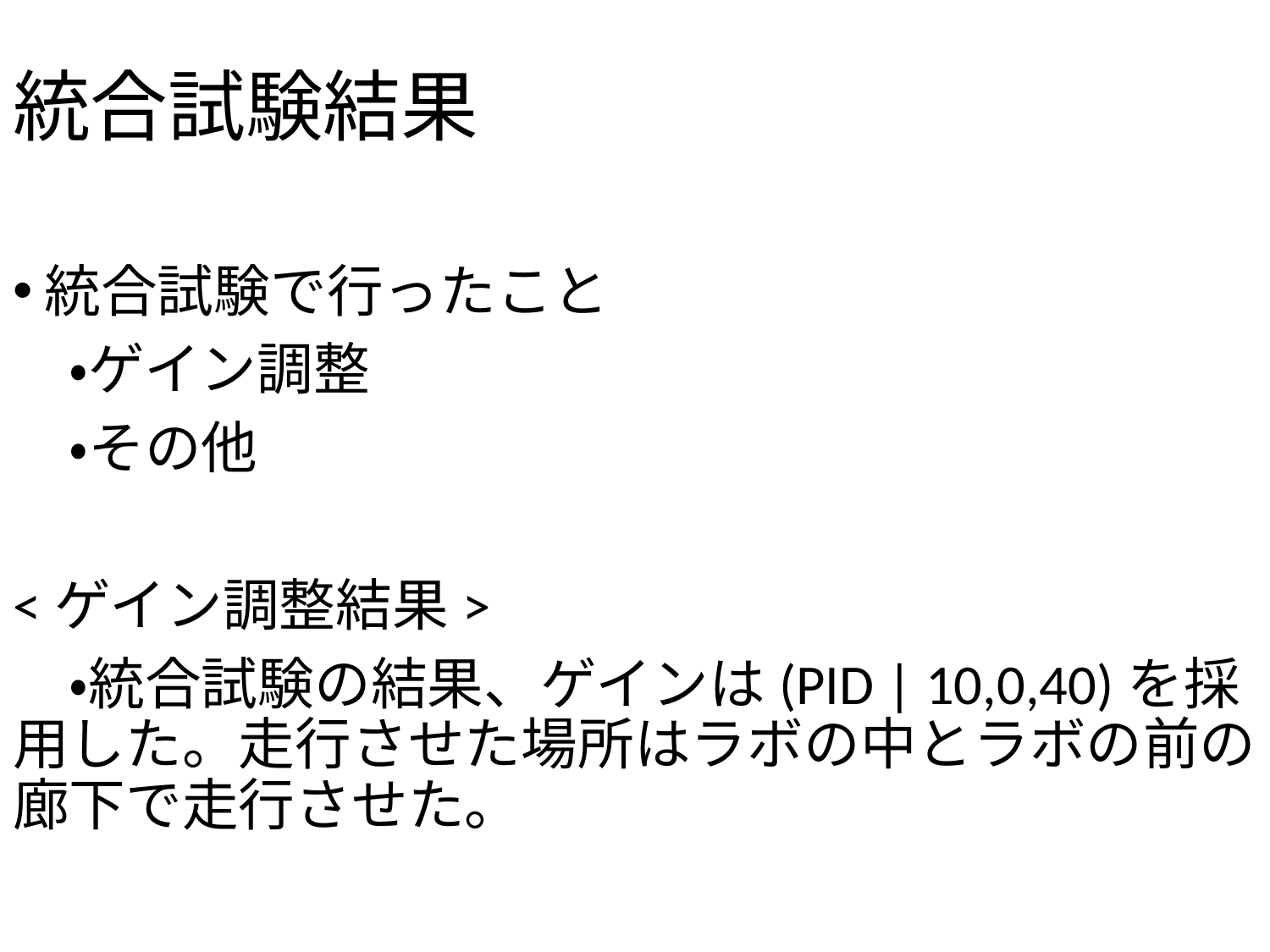

# 統合試験結果
統合試験で行ったこと
　・ゲイン調整
　・その他

<ゲイン調整結果>
　・統合試験の結果、ゲインは(PID | 10,0,40)を採用した。走行させた場所はラボの中とラボの前の廊下で走行させた。